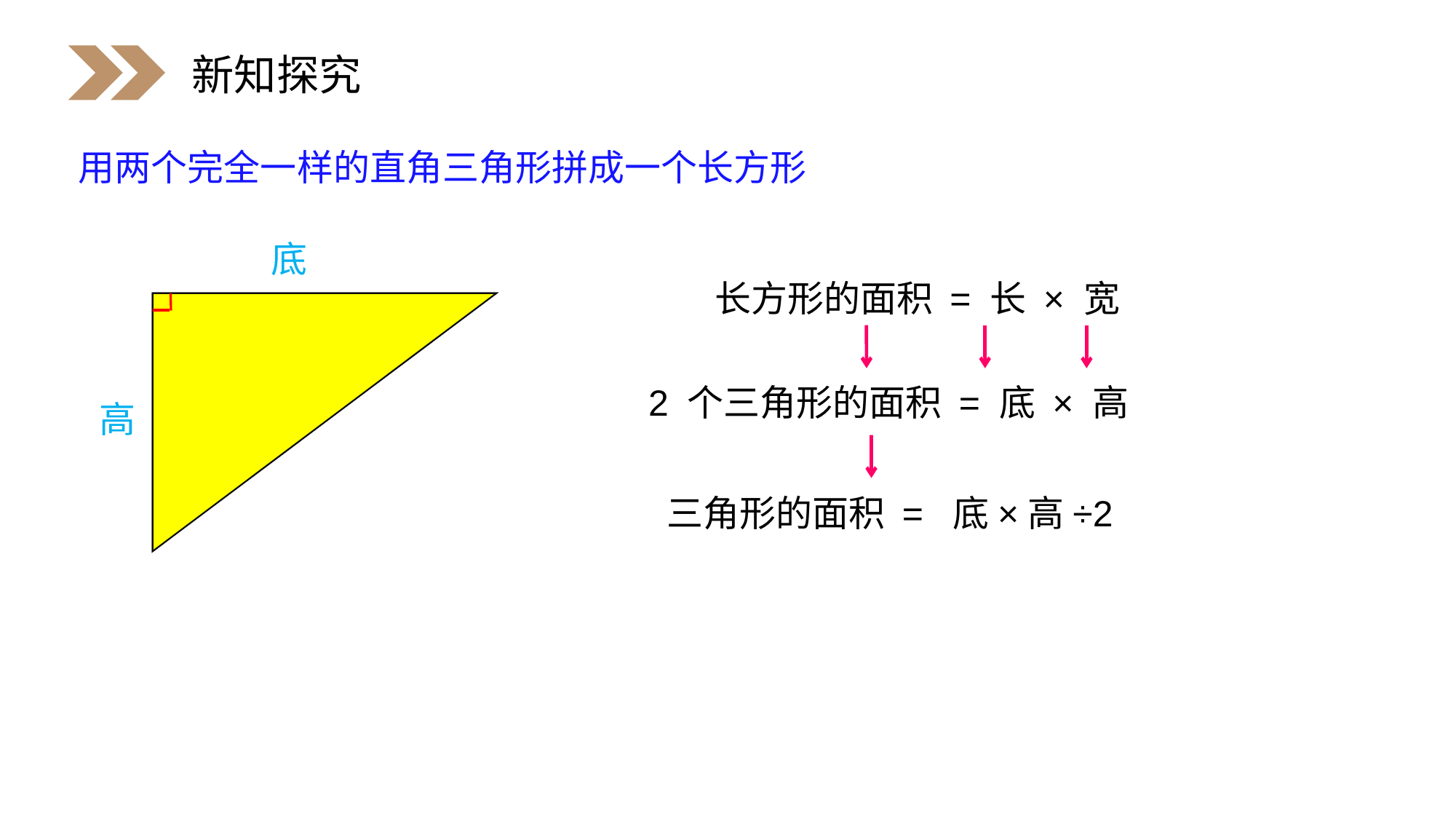

新知探究
用两个完全一样的直角三角形拼成一个长方形
底

长方形的面积 = 长 × 宽
2 个三角形的面积 = 底 × 高
高
三角形的面积 =  底×高÷2